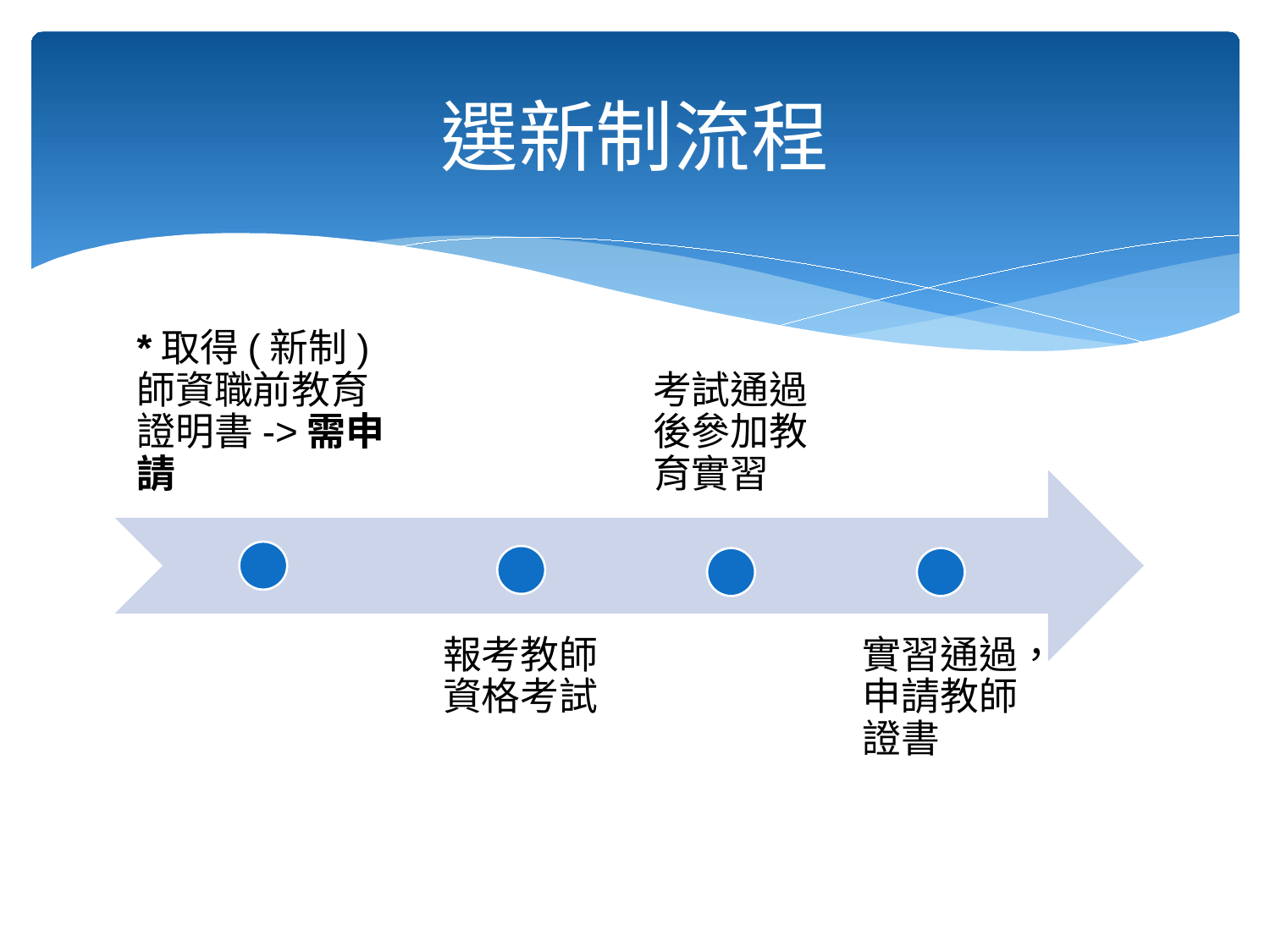

# 選新制流程
*取得(新制)師資職前教育證明書->需申請
報考教師資格考試
考試通過後參加教育實習
實習通過，申請教師證書